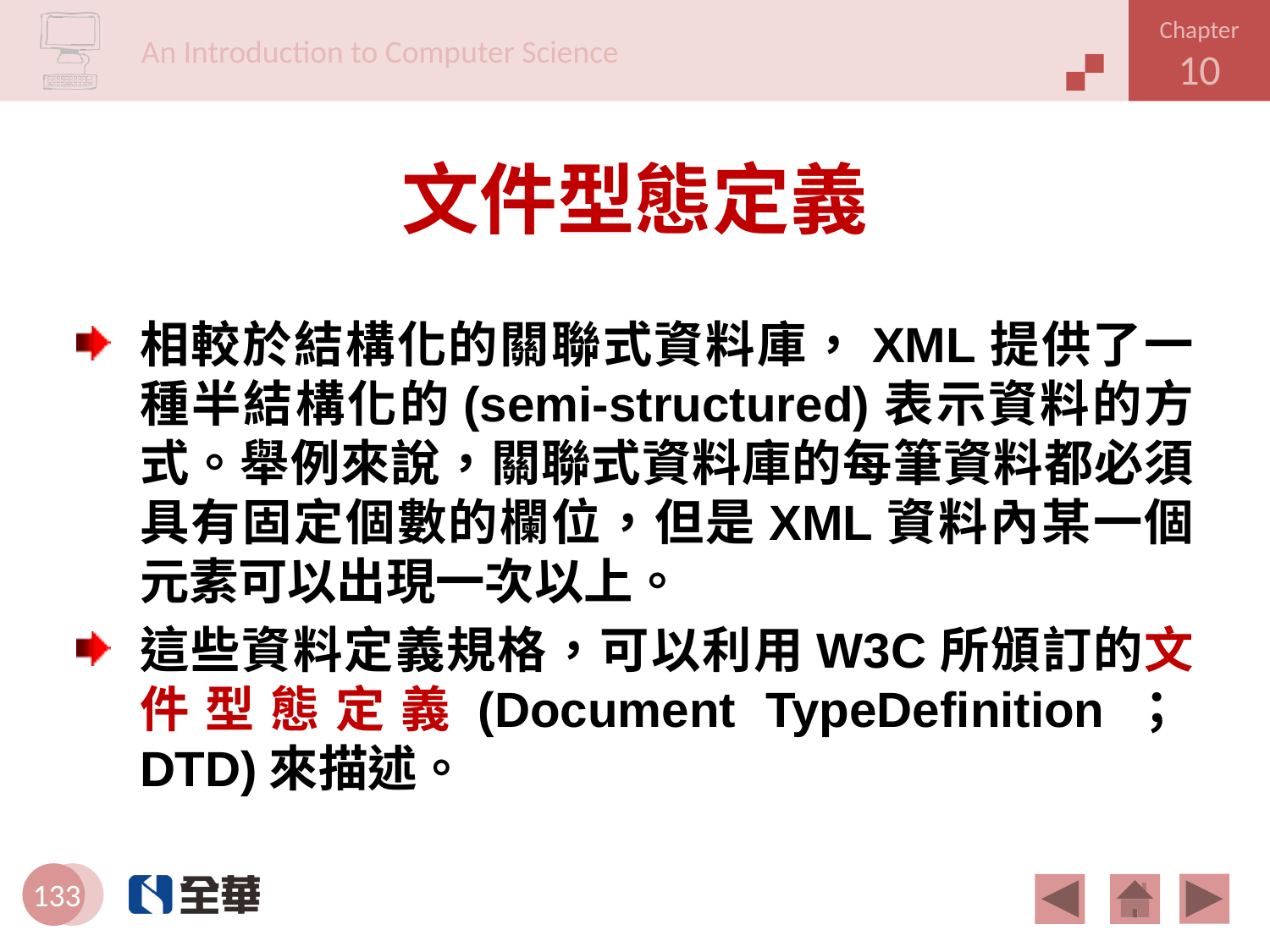

# 文件型態定義
相較於結構化的關聯式資料庫，XML提供了一種半結構化的(semi-structured)表示資料的方式。舉例來說，關聯式資料庫的每筆資料都必須具有固定個數的欄位，但是XML資料內某一個元素可以出現一次以上。
這些資料定義規格，可以利用W3C所頒訂的文件型態定義(Document TypeDefinition；DTD)來描述。